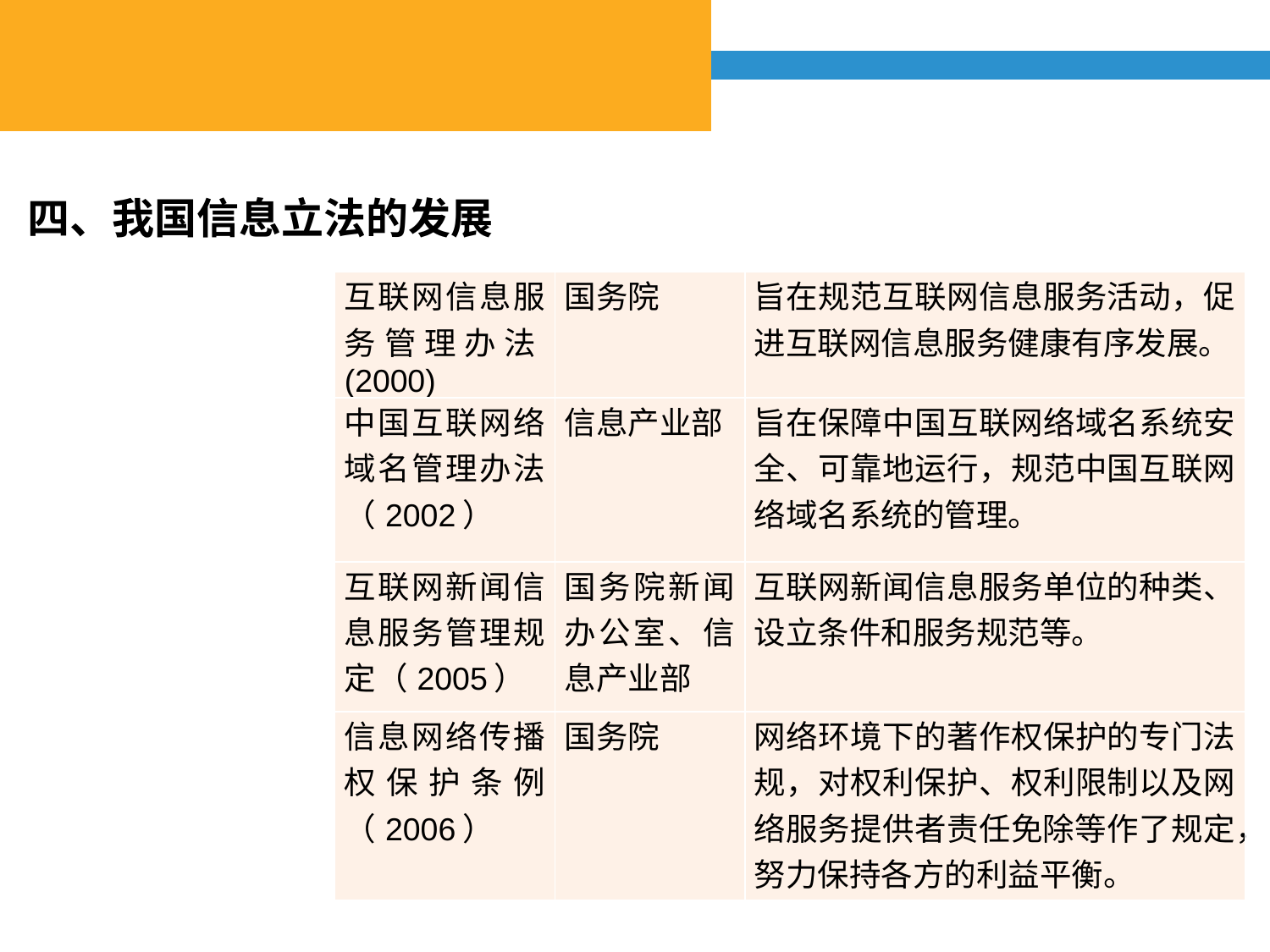

四、我国信息立法的发展
| 互联网信息服务管理办法(2000) | 国务院 | 旨在规范互联网信息服务活动，促进互联网信息服务健康有序发展。 |
| --- | --- | --- |
| 中国互联网络域名管理办法（2002） | 信息产业部 | 旨在保障中国互联网络域名系统安全、可靠地运行，规范中国互联网络域名系统的管理。 |
| 互联网新闻信息服务管理规定（2005） | 国务院新闻办公室、信息产业部 | 互联网新闻信息服务单位的种类、设立条件和服务规范等。 |
| 信息网络传播权保护条例（2006） | 国务院 | 网络环境下的著作权保护的专门法规，对权利保护、权利限制以及网络服务提供者责任免除等作了规定，努力保持各方的利益平衡。 |